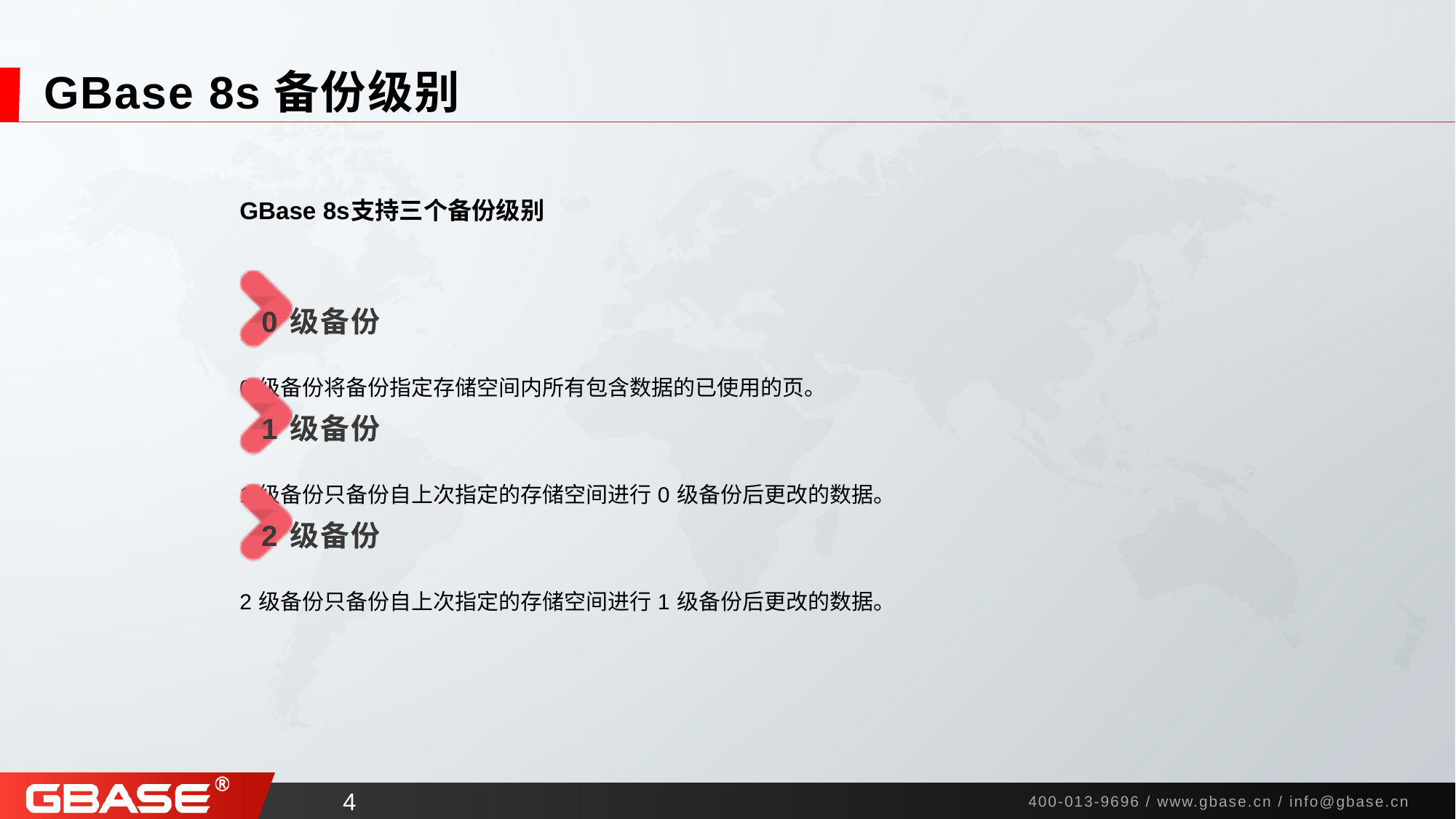

# GBase 8s备份级别
GBase 8s支持三个备份级别

0 级备份
0 级备份将备份指定存储空间内所有包含数据的已使用的页。
1 级备份
1 级备份只备份自上次指定的存储空间进行 0 级备份后更改的数据。
2 级备份
2 级备份只备份自上次指定的存储空间进行 1 级备份后更改的数据。